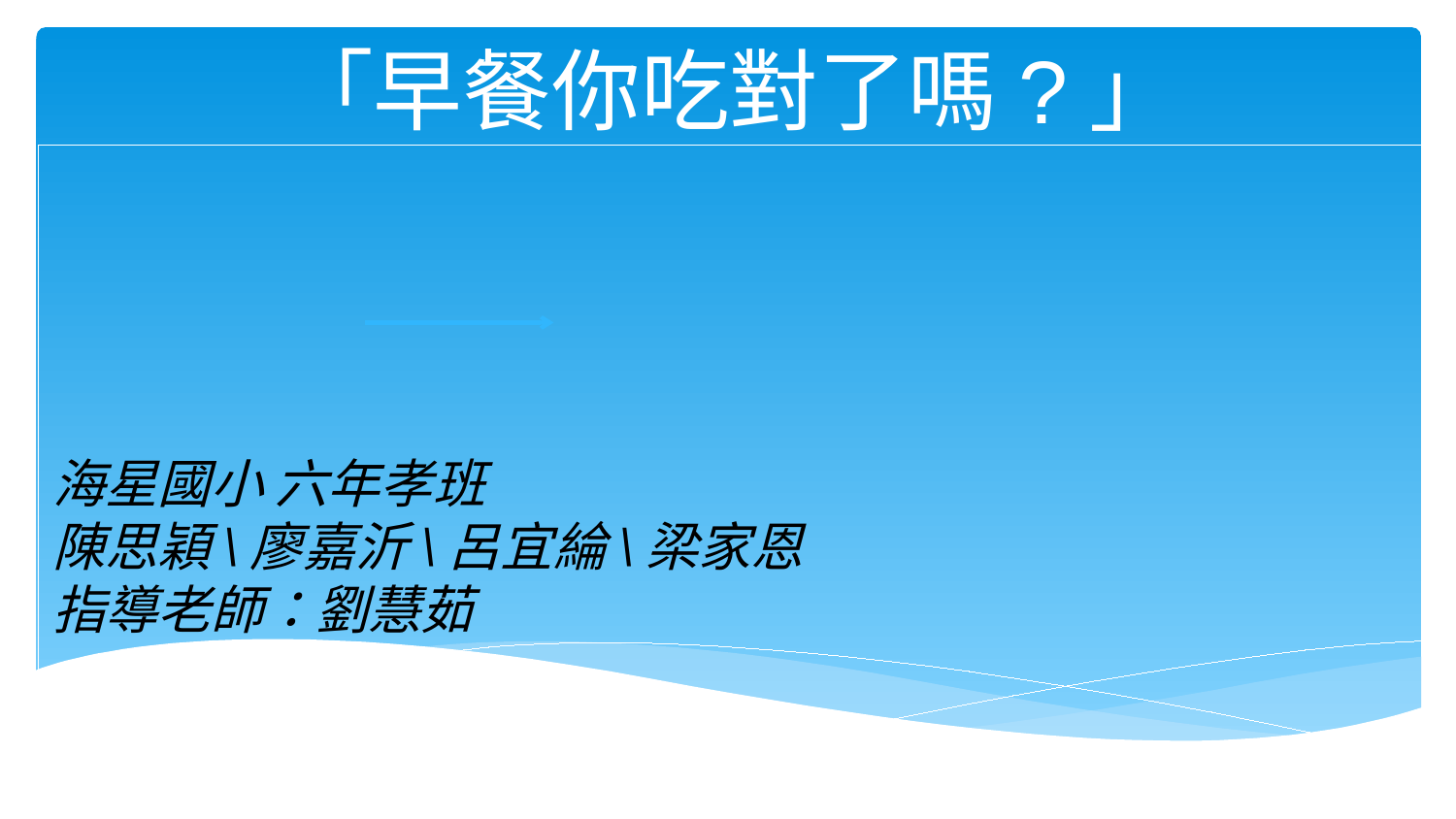

# 「早餐你吃對了嗎?」

海星國小 六年孝班
陳思穎\廖嘉沂\呂宜綸\梁家恩
指導老師：劉慧茹